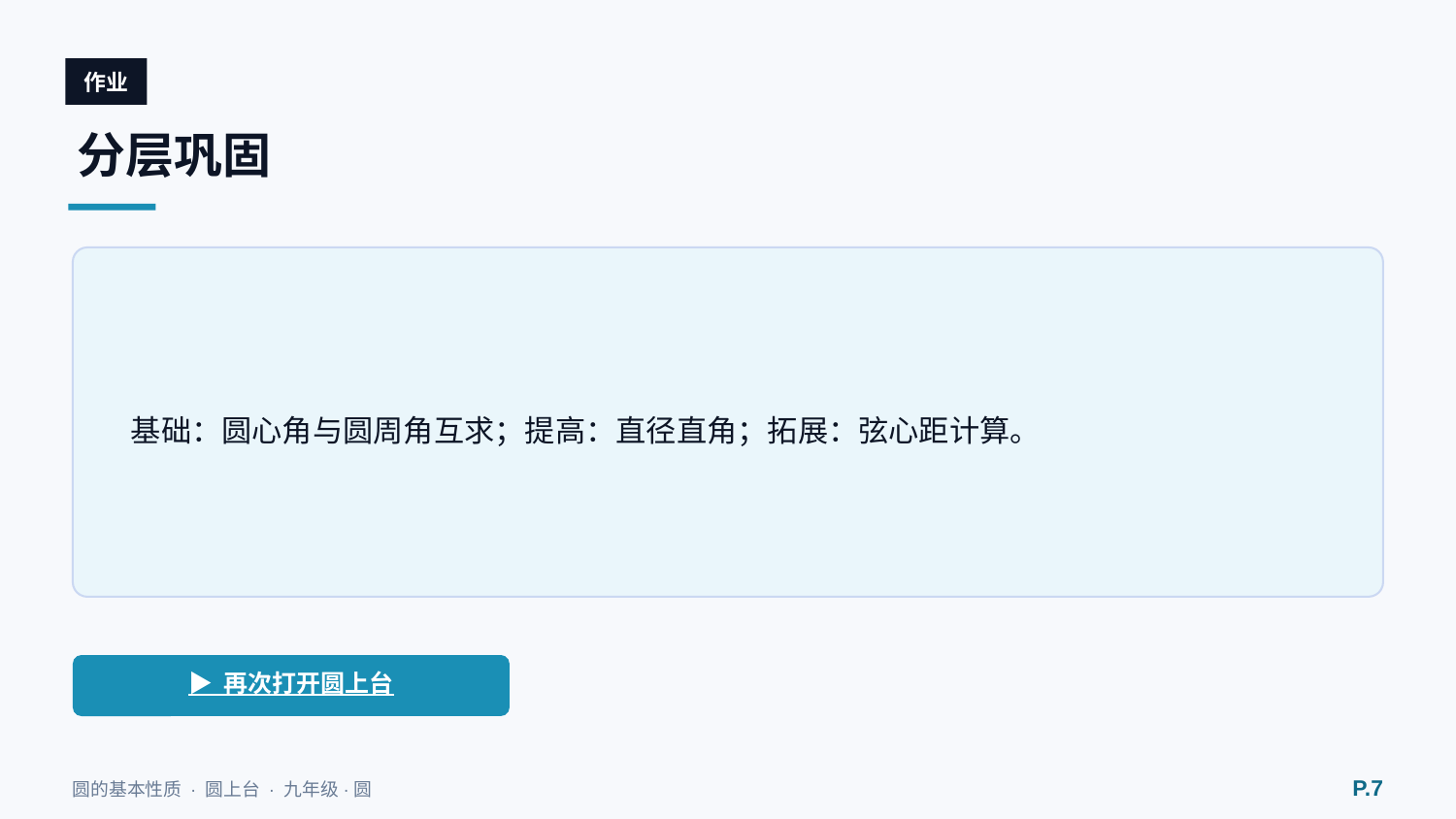

作业

分层巩固

基础：圆心角与圆周角互求；提高：直径直角；拓展：弦心距计算。
▶  再次打开圆上台

P.7
圆的基本性质 · 圆上台 · 九年级·圆